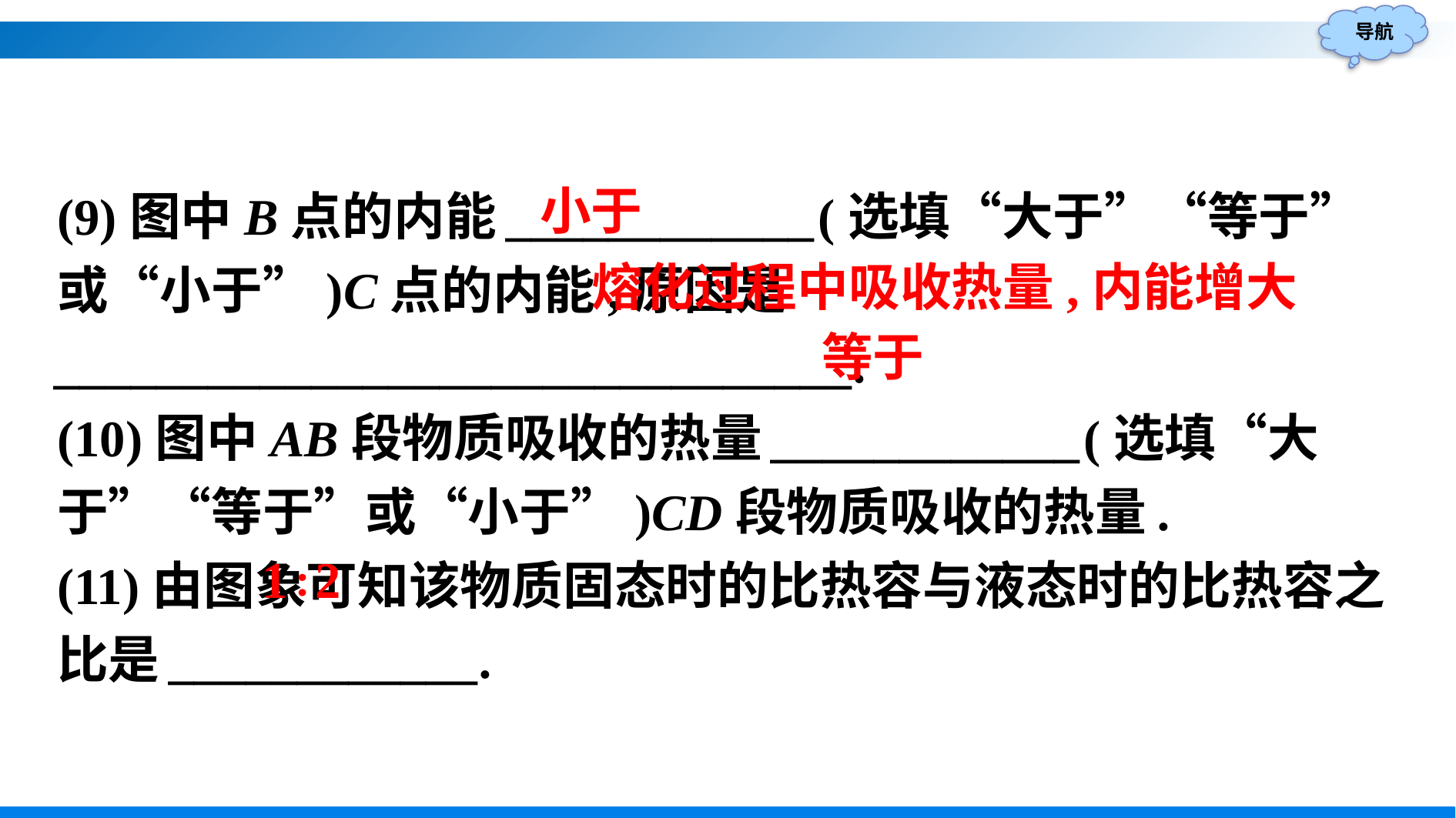

(9)图中B点的内能____________(选填“大于”“等于”或“小于”)C点的内能,原因是_______________________________.
(10)图中AB段物质吸收的热量____________(选填“大于”“等于”或“小于”)CD段物质吸收的热量.
(11)由图象可知该物质固态时的比热容与液态时的比热容之比是____________.
小于
熔化过程中吸收热量,内能增大
等于
1∶2